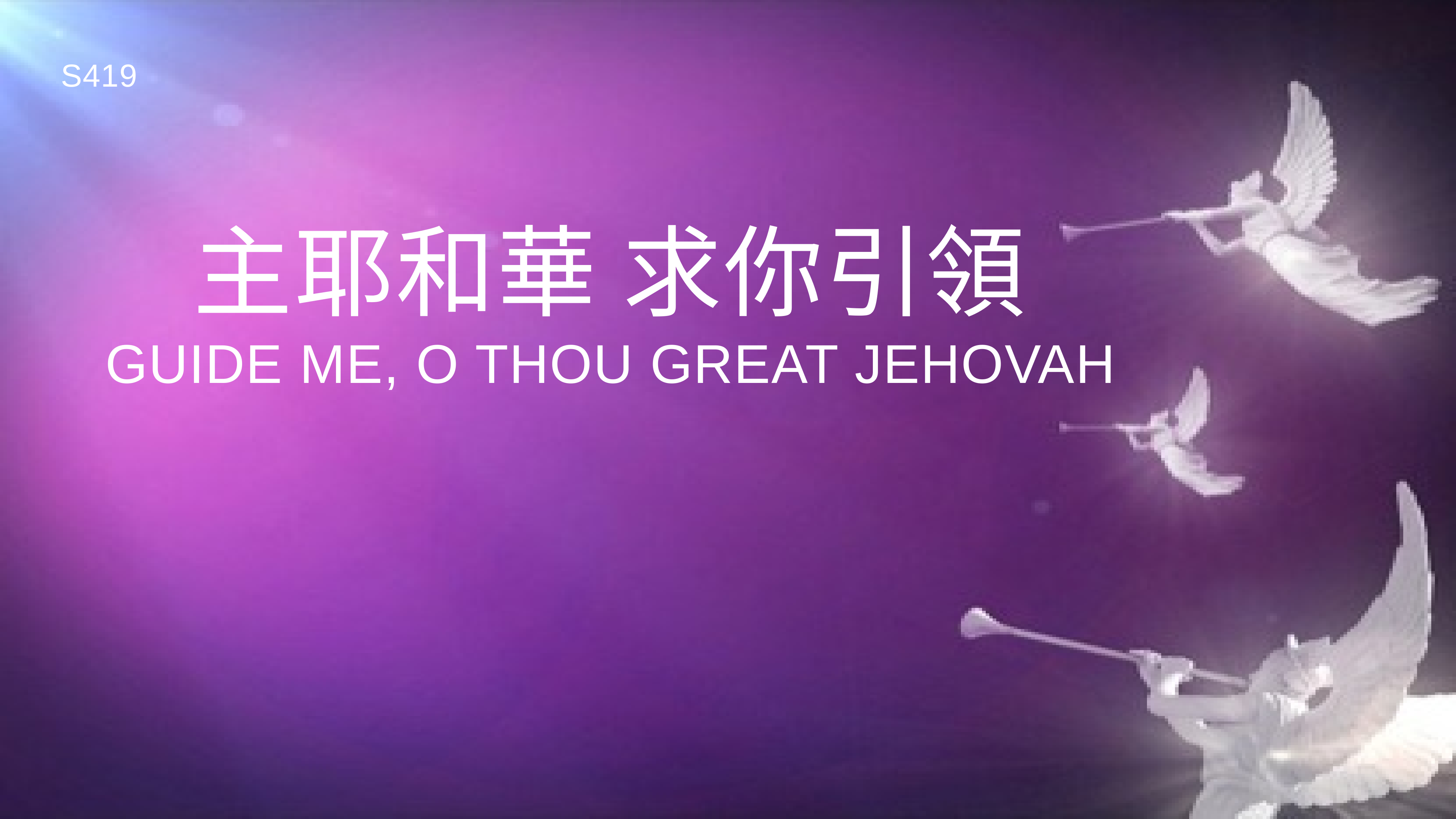

S419
# 主耶和華 求你引領 Guide Me, O Thou Great Jehovah